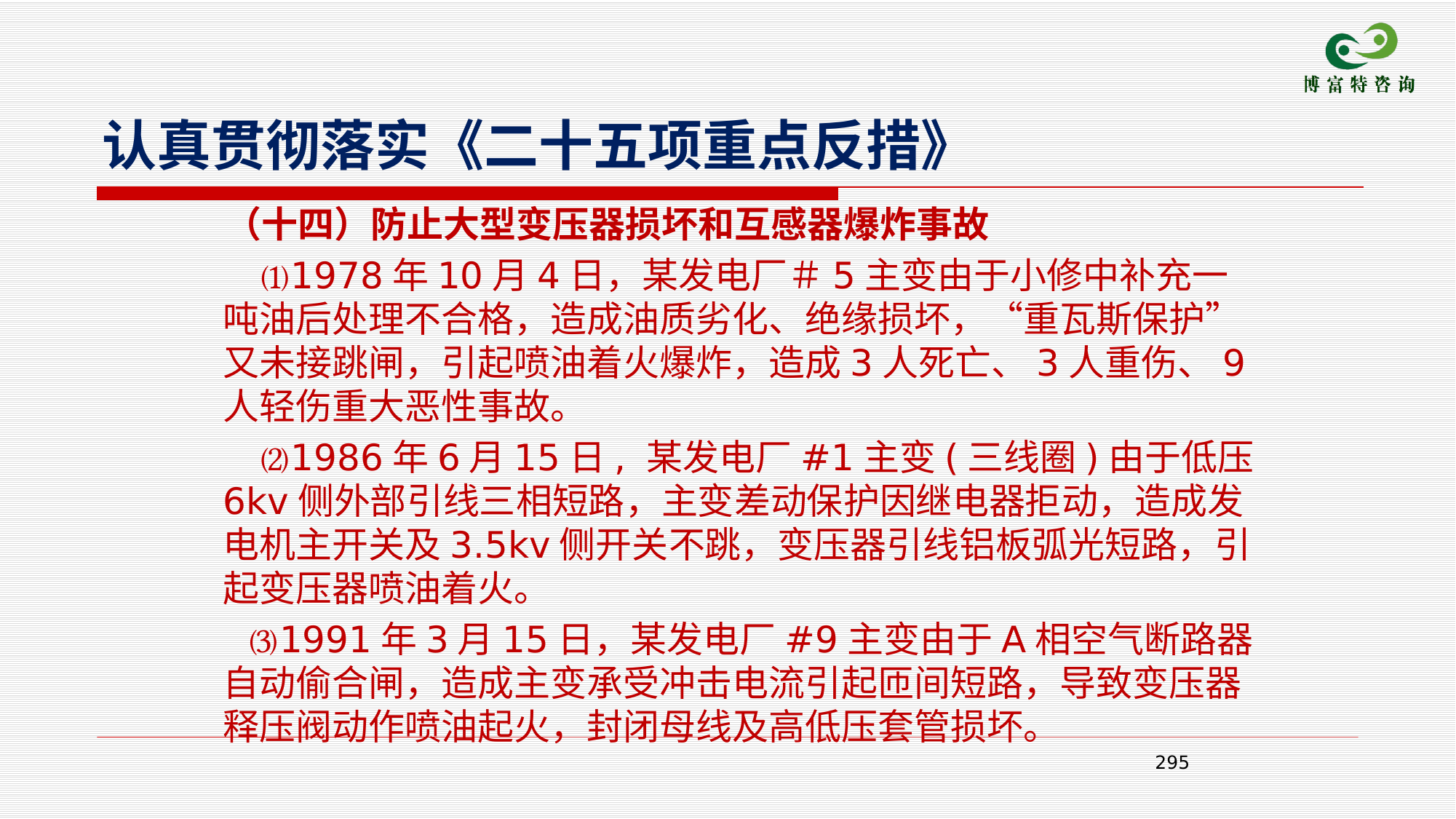

认真贯彻落实《二十五项重点反措》
      （十四）防止大型变压器损坏和互感器爆炸事故
        ⑴1978年10月4日，某发电厂＃5主变由于小修中补充一吨油后处理不合格，造成油质劣化、绝缘损坏，“重瓦斯保护”又未接跳闸，引起喷油着火爆炸，造成3人死亡、3人重伤、9人轻伤重大恶性事故。
        ⑵1986年6月15日, 某发电厂#1主变(三线圈)由于低压6kv侧外部引线三相短路，主变差动保护因继电器拒动，造成发电机主开关及3.5kv侧开关不跳，变压器引线铝板弧光短路，引起变压器喷油着火。
       ⑶1991年3月15日，某发电厂#9主变由于A相空气断路器自动偷合闸，造成主变承受冲击电流引起匝间短路，导致变压器释压阀动作喷油起火，封闭母线及高低压套管损坏。

295